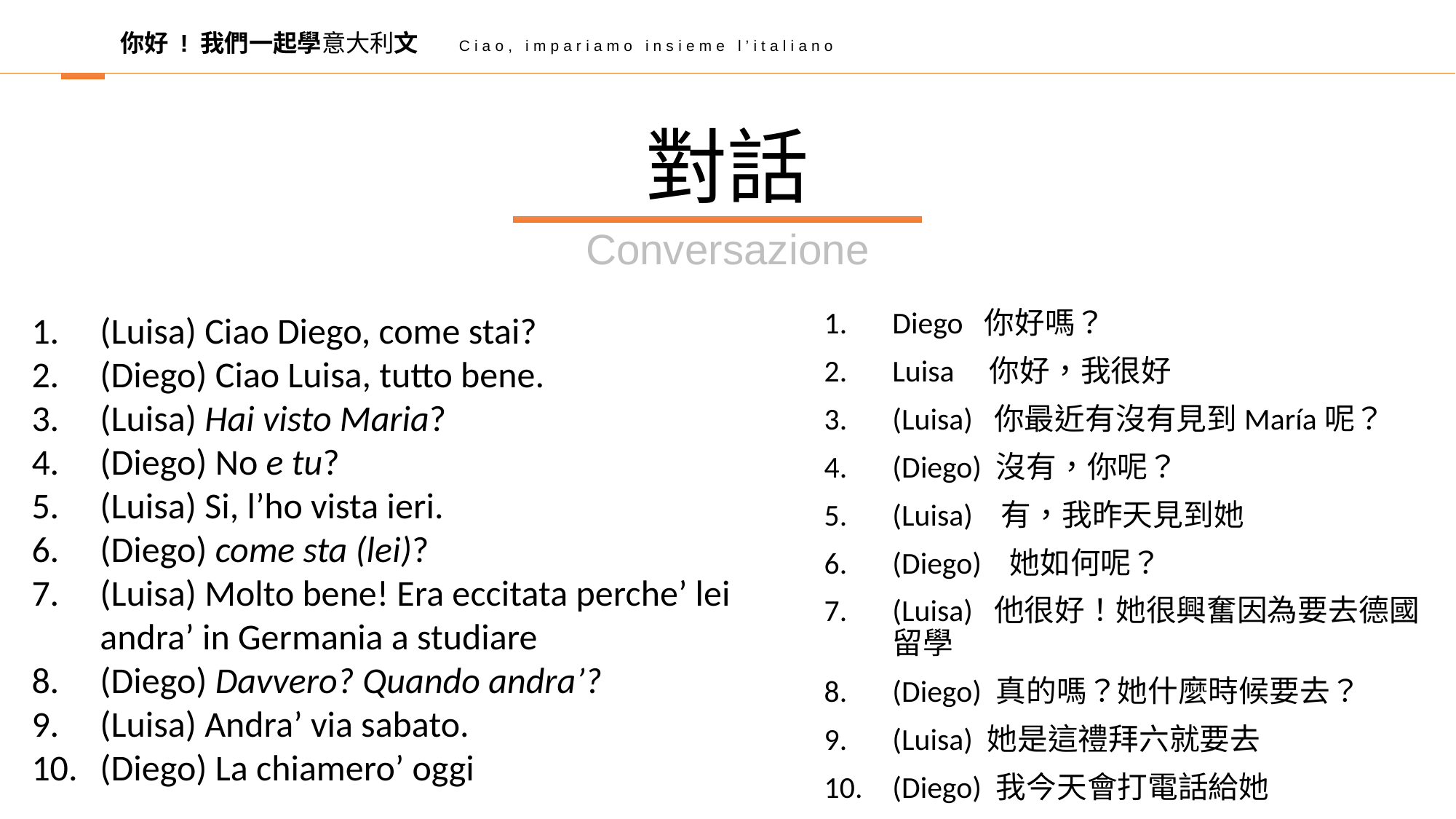

你好 ! 我們一起學意大利文
Ciao, impariamo insieme l’italiano

對話
Conversazione

(Luisa) Ciao Diego, come stai?
(Diego) Ciao Luisa, tutto bene.
(Luisa) Hai visto Maria?
(Diego) No e tu?
(Luisa) Si, l’ho vista ieri.
(Diego) come sta (lei)?
(Luisa) Molto bene! Era eccitata perche’ lei andra’ in Germania a studiare
(Diego) Davvero? Quando andra’?
(Luisa) Andra’ via sabato.
(Diego) La chiamero’ oggi
Diego  你好嗎？
Luisa    你好，我很好
(Luisa)  你最近有沒有見到María呢？
(Diego) 沒有，你呢？
(Luisa)   有，我昨天見到她
(Diego)   她如何呢？
(Luisa)  他很好！她很興奮因為要去德國留學
(Diego) 真的嗎？她什麼時候要去？
(Luisa) 她是這禮拜六就要去
(Diego) 我今天會打電話給她